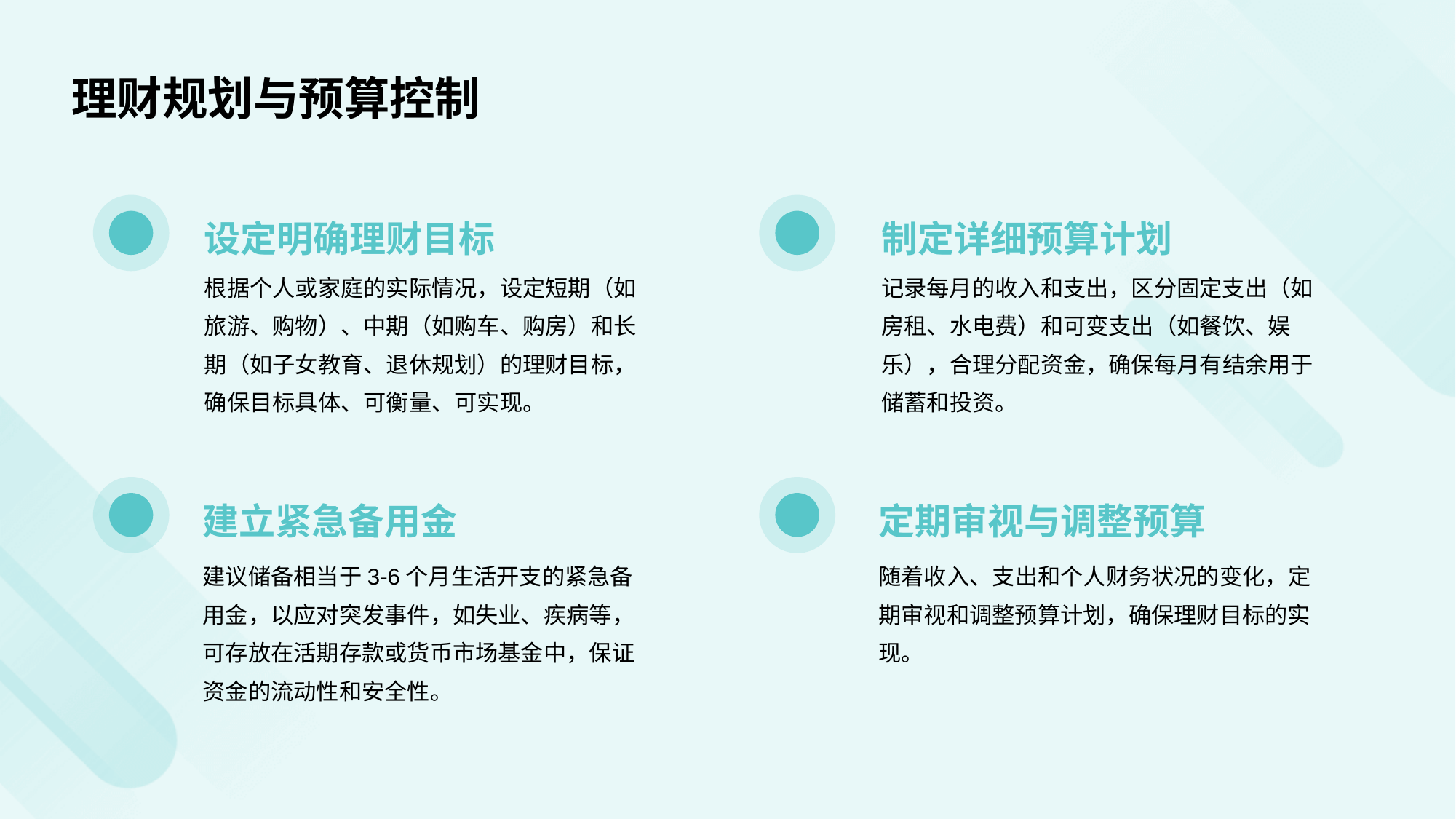

理财规划与预算控制
设定明确理财目标
制定详细预算计划

根据个人或家庭的实际情况，设定短期（如旅游、购物）、中期（如购车、购房）和长期（如子女教育、退休规划）的理财目标，确保目标具体、可衡量、可实现。
记录每月的收入和支出，区分固定支出（如房租、水电费）和可变支出（如餐饮、娱乐），合理分配资金，确保每月有结余用于储蓄和投资。
建立紧急备用金
定期审视与调整预算

建议储备相当于3-6个月生活开支的紧急备用金，以应对突发事件，如失业、疾病等，可存放在活期存款或货币市场基金中，保证资金的流动性和安全性。
随着收入、支出和个人财务状况的变化，定期审视和调整预算计划，确保理财目标的实现。